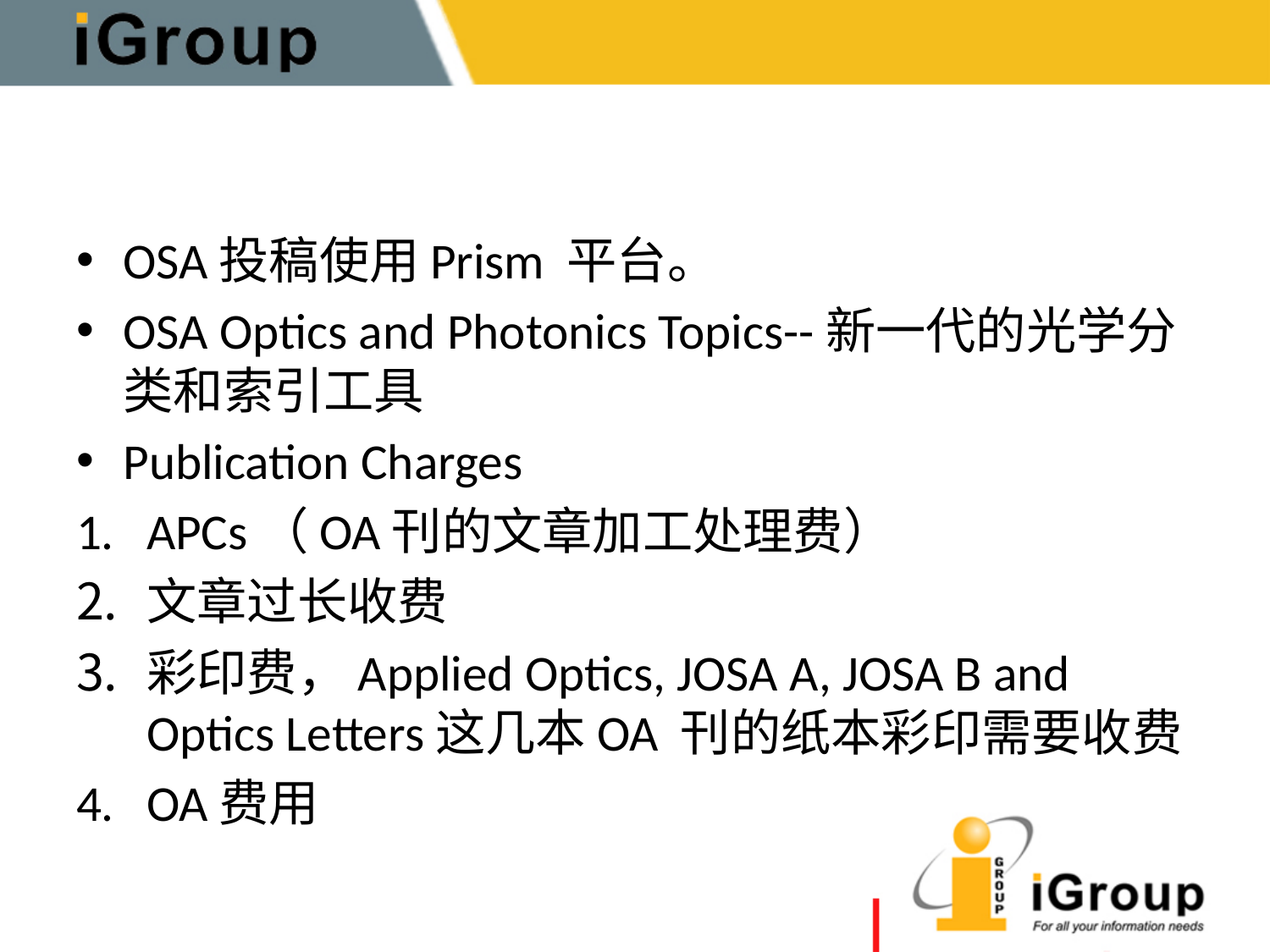

#
OSA投稿使用Prism 平台。
OSA Optics and Photonics Topics--新一代的光学分类和索引工具
Publication Charges
APCs（OA刊的文章加工处理费）
文章过长收费
彩印费，Applied Optics, JOSA A, JOSA B and Optics Letters这几本OA 刊的纸本彩印需要收费
OA费用